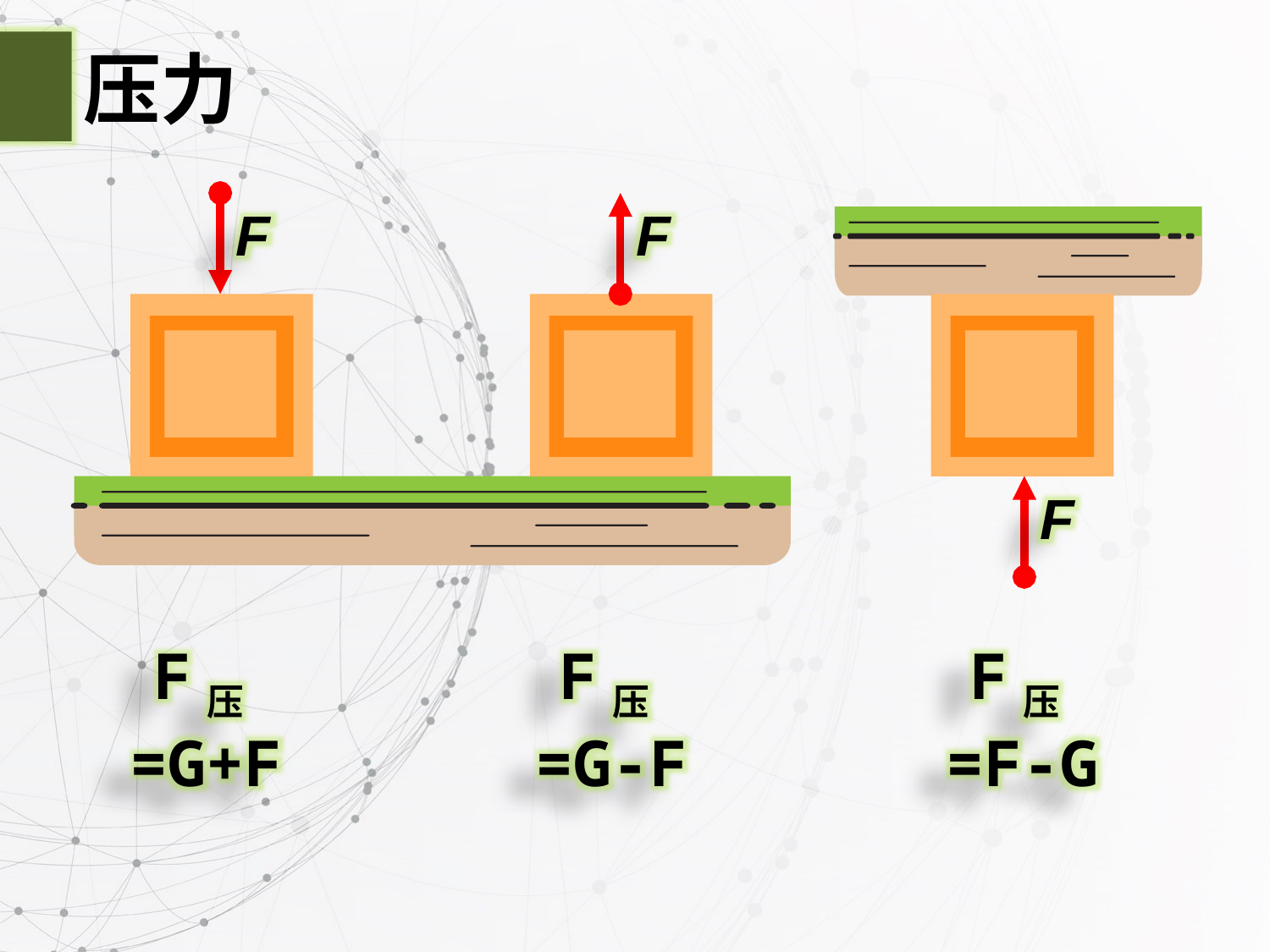

压力
F
F

F

F压=G+F
F压=G-F
F压=F-G